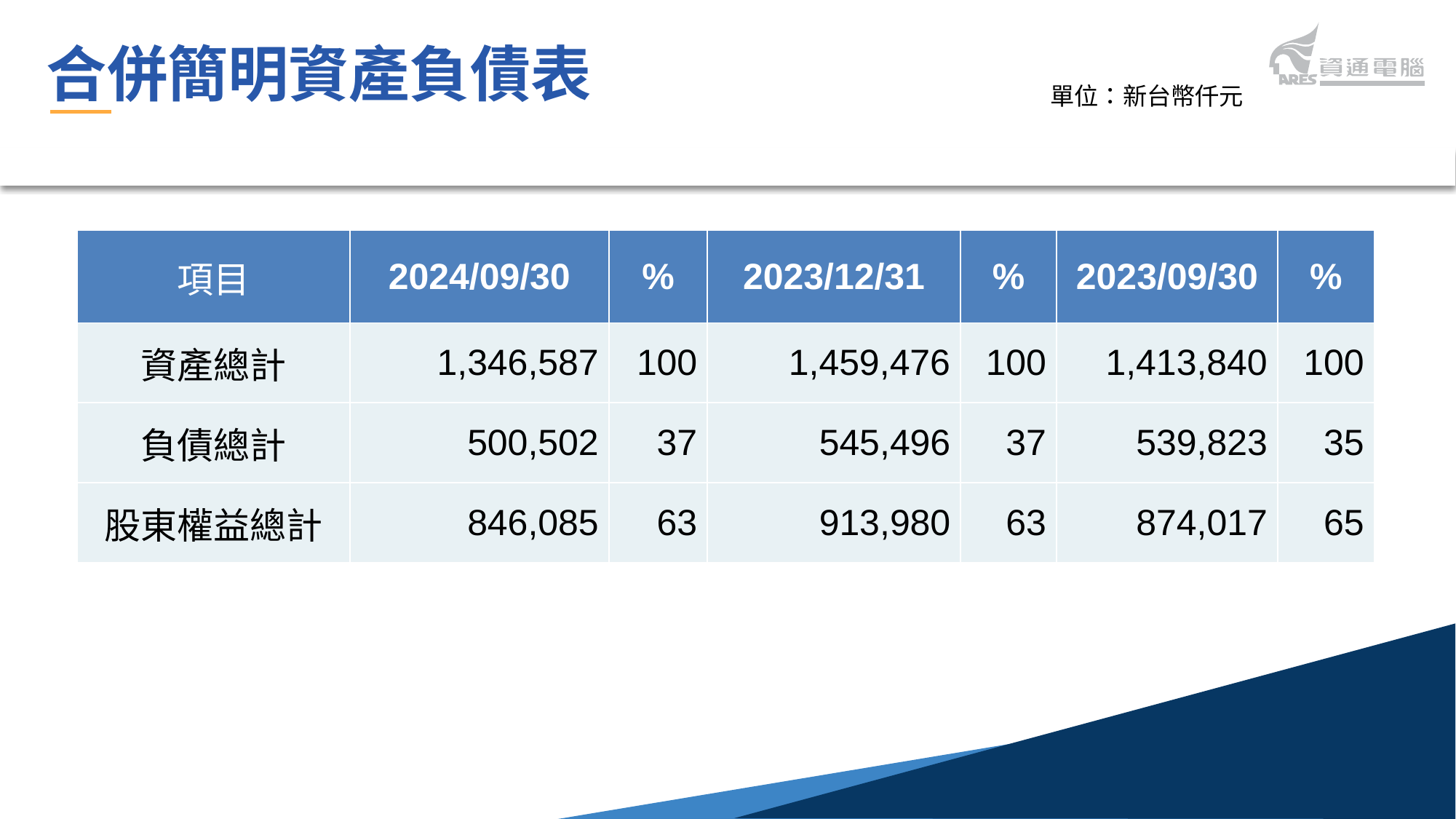

合併簡明資產負債表
單位：新台幣仟元
| 項目 | 2024/09/30 | % | 2023/12/31 | % | 2023/09/30 | % |
| --- | --- | --- | --- | --- | --- | --- |
| 資產總計 | 1,346,587 | 100 | 1,459,476 | 100 | 1,413,840 | 100 |
| 負債總計 | 500,502 | 37 | 545,496 | 37 | 539,823 | 35 |
| 股東權益總計 | 846,085 | 63 | 913,980 | 63 | 874,017 | 65 |